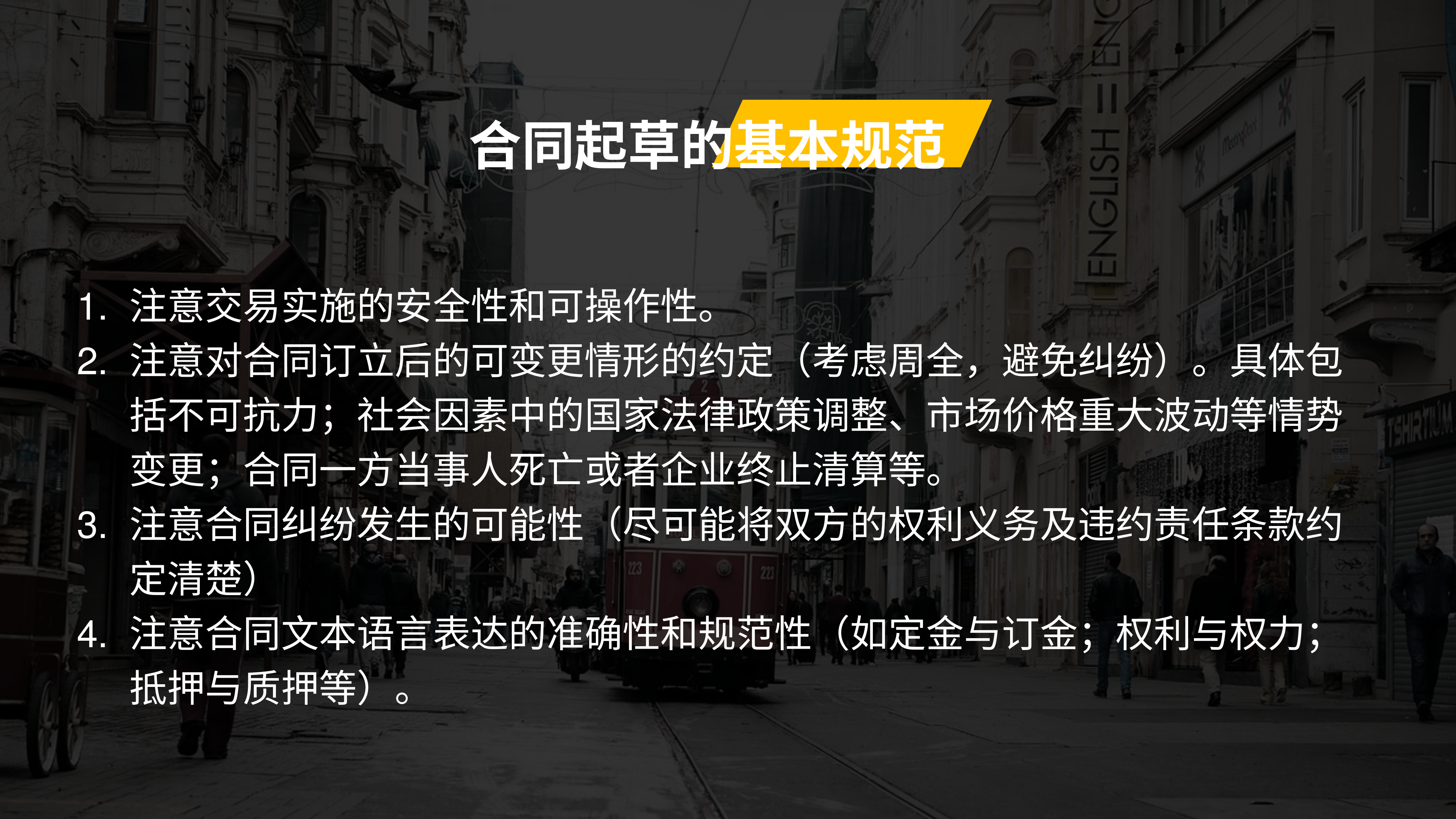

合同起草的基本规范

注意交易实施的安全性和可操作性。
注意对合同订立后的可变更情形的约定（考虑周全，避免纠纷）。具体包括不可抗力；社会因素中的国家法律政策调整、市场价格重大波动等情势变更；合同一方当事人死亡或者企业终止清算等。
注意合同纠纷发生的可能性（尽可能将双方的权利义务及违约责任条款约定清楚）
注意合同文本语言表达的准确性和规范性（如定金与订金；权利与权力；抵押与质押等）。